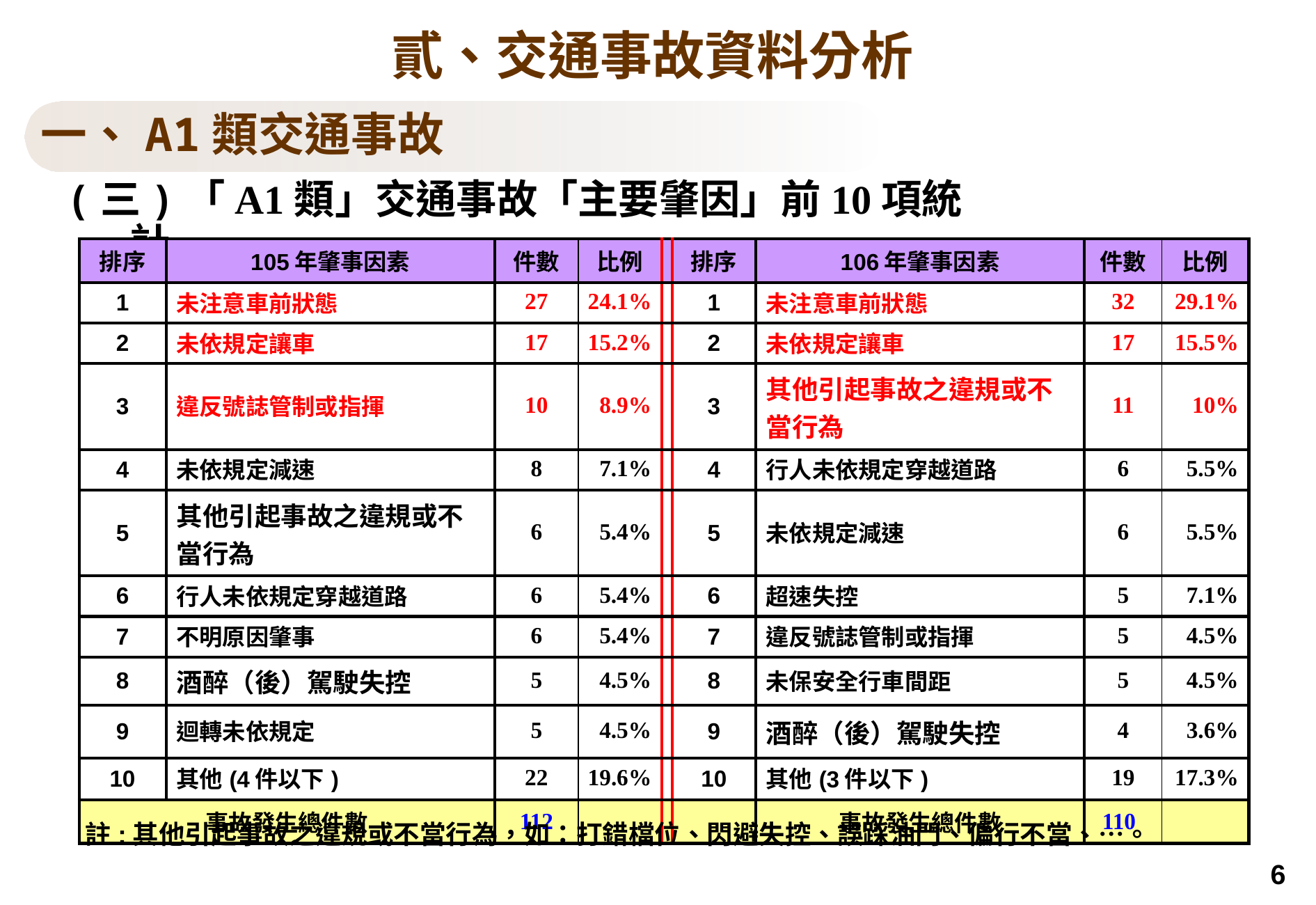

貳、交通事故資料分析
一、A1類交通事故

(三)「A1類」交通事故「主要肇因」前10項統計
| 排序 | 105年肇事因素 | 件數 | 比例 |  | 排序 | 106年肇事因素 | 件數 | 比例 |
| --- | --- | --- | --- | --- | --- | --- | --- | --- |
| 1 | 未注意車前狀態 | 27 | 24.1% |  | 1 | 未注意車前狀態 | 32 | 29.1% |
| 2 | 未依規定讓車 | 17 | 15.2% |  | 2 | 未依規定讓車 | 17 | 15.5% |
| 3 | 違反號誌管制或指揮 | 10 | 8.9% |  | 3 | 其他引起事故之違規或不當行為 | 11 | 10% |
| 4 | 未依規定減速 | 8 | 7.1% |  | 4 | 行人未依規定穿越道路 | 6 | 5.5% |
| 5 | 其他引起事故之違規或不當行為 | 6 | 5.4% |  | 5 | 未依規定減速 | 6 | 5.5% |
| 6 | 行人未依規定穿越道路 | 6 | 5.4% |  | 6 | 超速失控 | 5 | 7.1% |
| 7 | 不明原因肇事 | 6 | 5.4% |  | 7 | 違反號誌管制或指揮 | 5 | 4.5% |
| 8 | 酒醉（後）駕駛失控 | 5 | 4.5% |  | 8 | 未保安全行車間距 | 5 | 4.5% |
| 9 | 迴轉未依規定 | 5 | 4.5% |  | 9 | 酒醉（後）駕駛失控 | 4 | 3.6% |
| 10 | 其他(4件以下) | 22 | 19.6% |  | 10 | 其他(3件以下) | 19 | 17.3% |
| 事故發生總件數 |  | 112 |  |  |  | 事故發生總件數 | 110 |  |
註:其他引起事故之違規或不當行為，如：打錯檔位、閃避失控、誤踩油門、偏行不當、…。
6